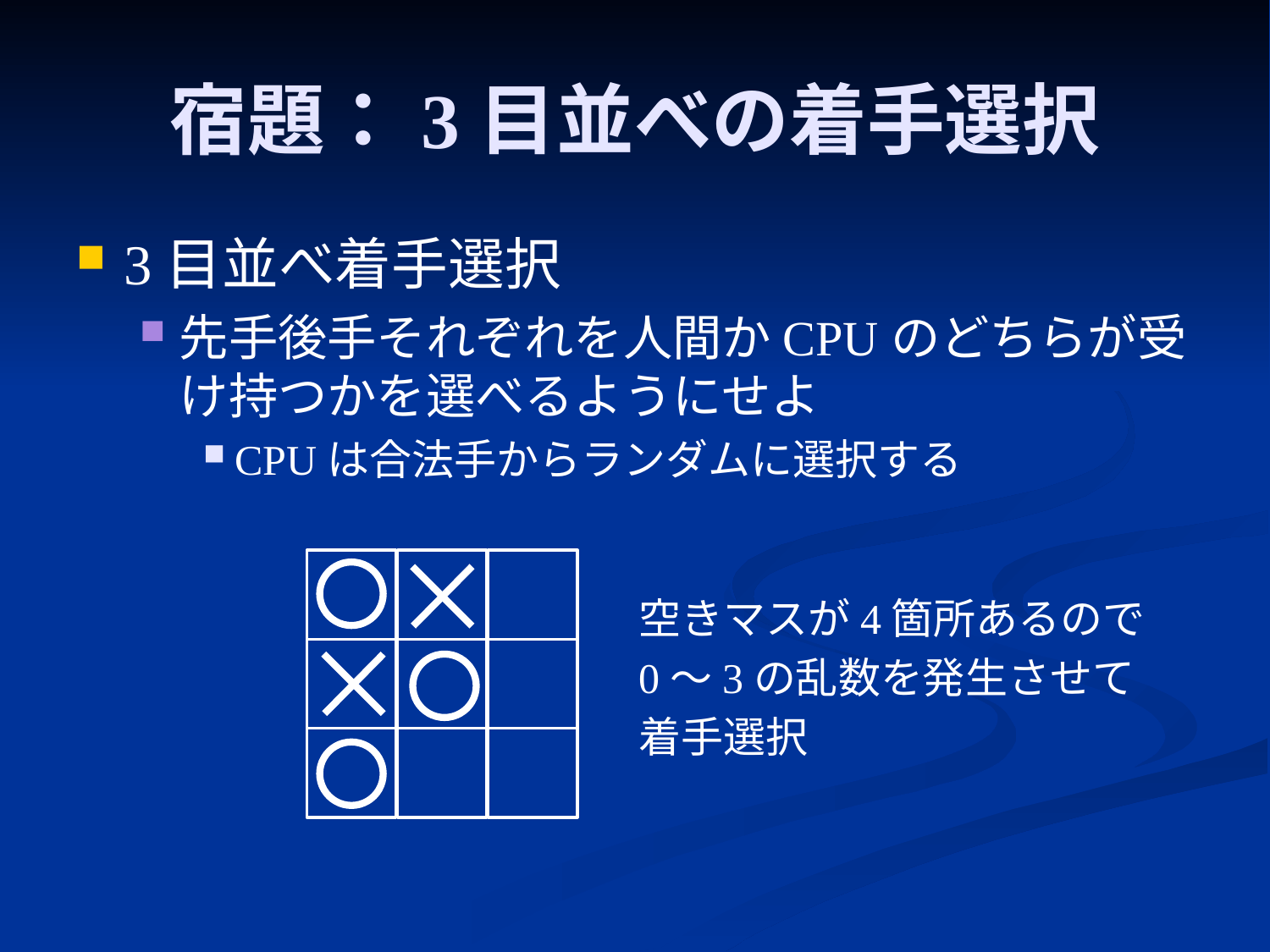

# 宿題：3目並べの着手選択
3目並べ着手選択
先手後手それぞれを人間かCPUのどちらが受け持つかを選べるようにせよ
CPUは合法手からランダムに選択する

空きマスが4箇所あるので
0～3の乱数を発生させて
着手選択